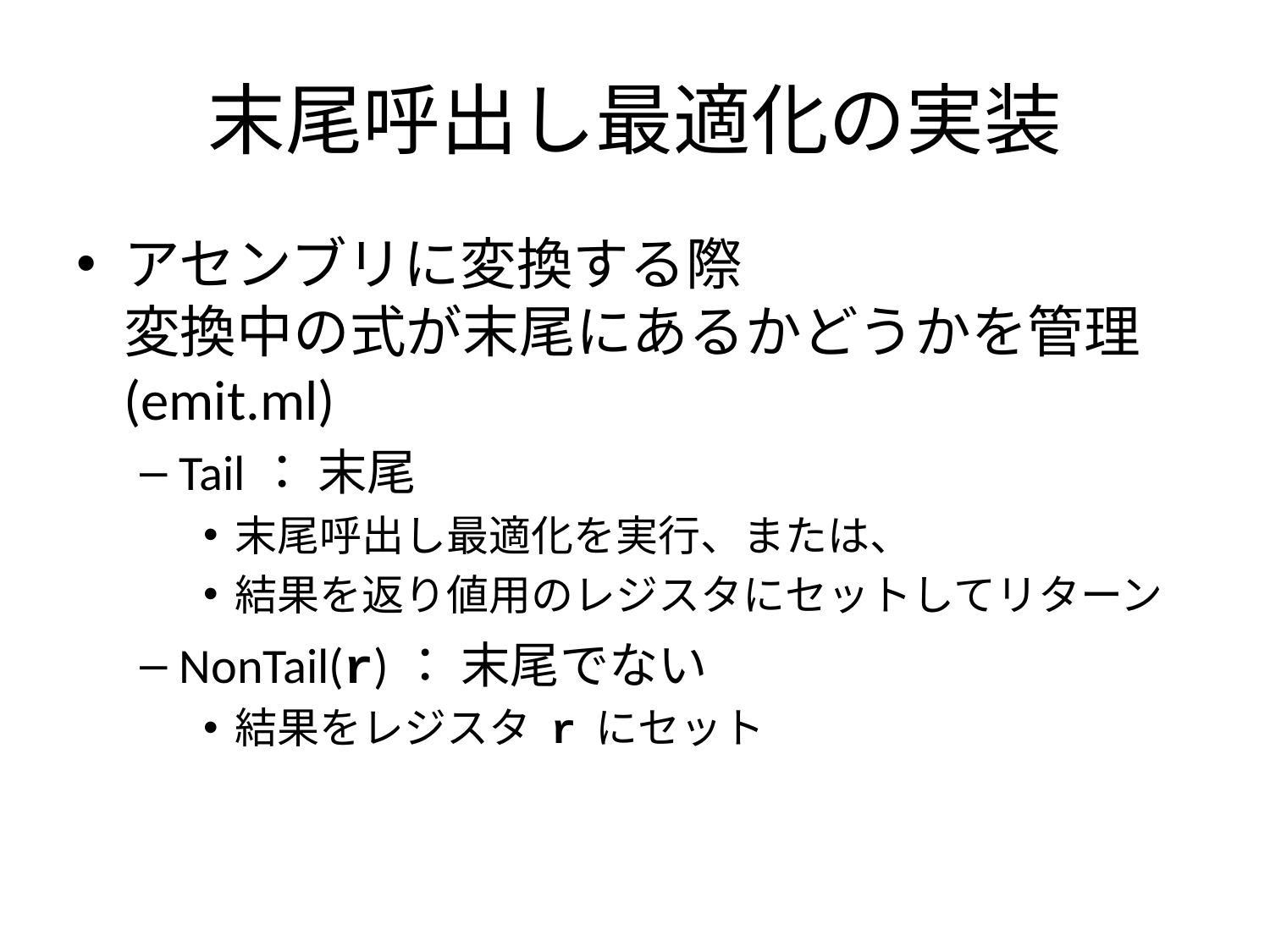

# 末尾呼出し最適化の実装
アセンブリに変換する際
変換中の式が末尾にあるかどうかを管理(emit.ml)
Tail： 末尾
末尾呼出し最適化を実行、または、
結果を返り値用のレジスタにセットしてリターン
NonTail(r)： 末尾でない
結果をレジスタ r にセット